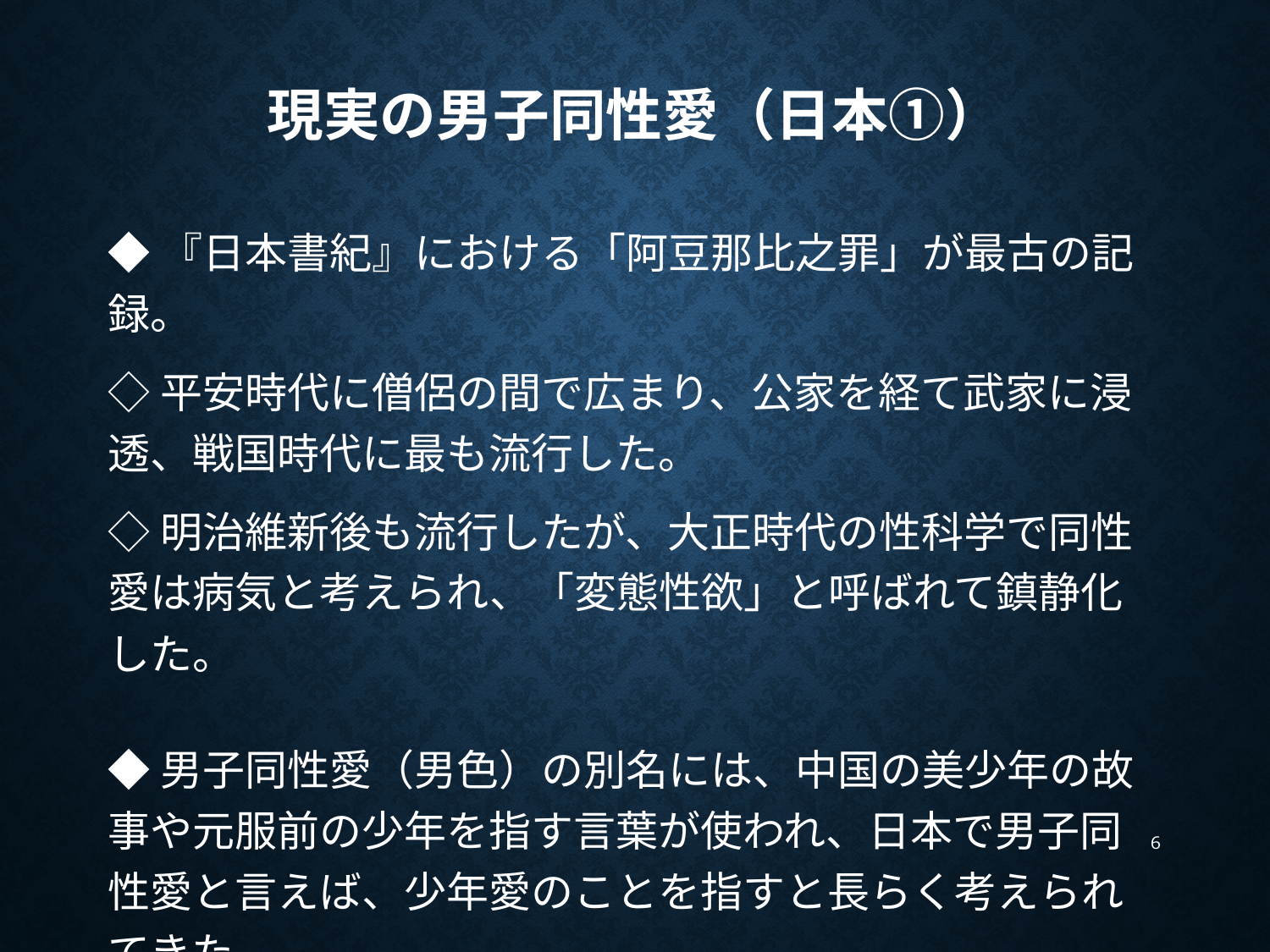

# 現実の男子同性愛（日本①）
◆『日本書紀』における「阿豆那比之罪」が最古の記録。
◇平安時代に僧侶の間で広まり、公家を経て武家に浸透、戦国時代に最も流行した。
◇明治維新後も流行したが、大正時代の性科学で同性愛は病気と考えられ、「変態性欲」と呼ばれて鎮静化した。

◆男子同性愛（男色）の別名には、中国の美少年の故事や元服前の少年を指す言葉が使われ、日本で男子同性愛と言えば、少年愛のことを指すと長らく考えられてきた。
6